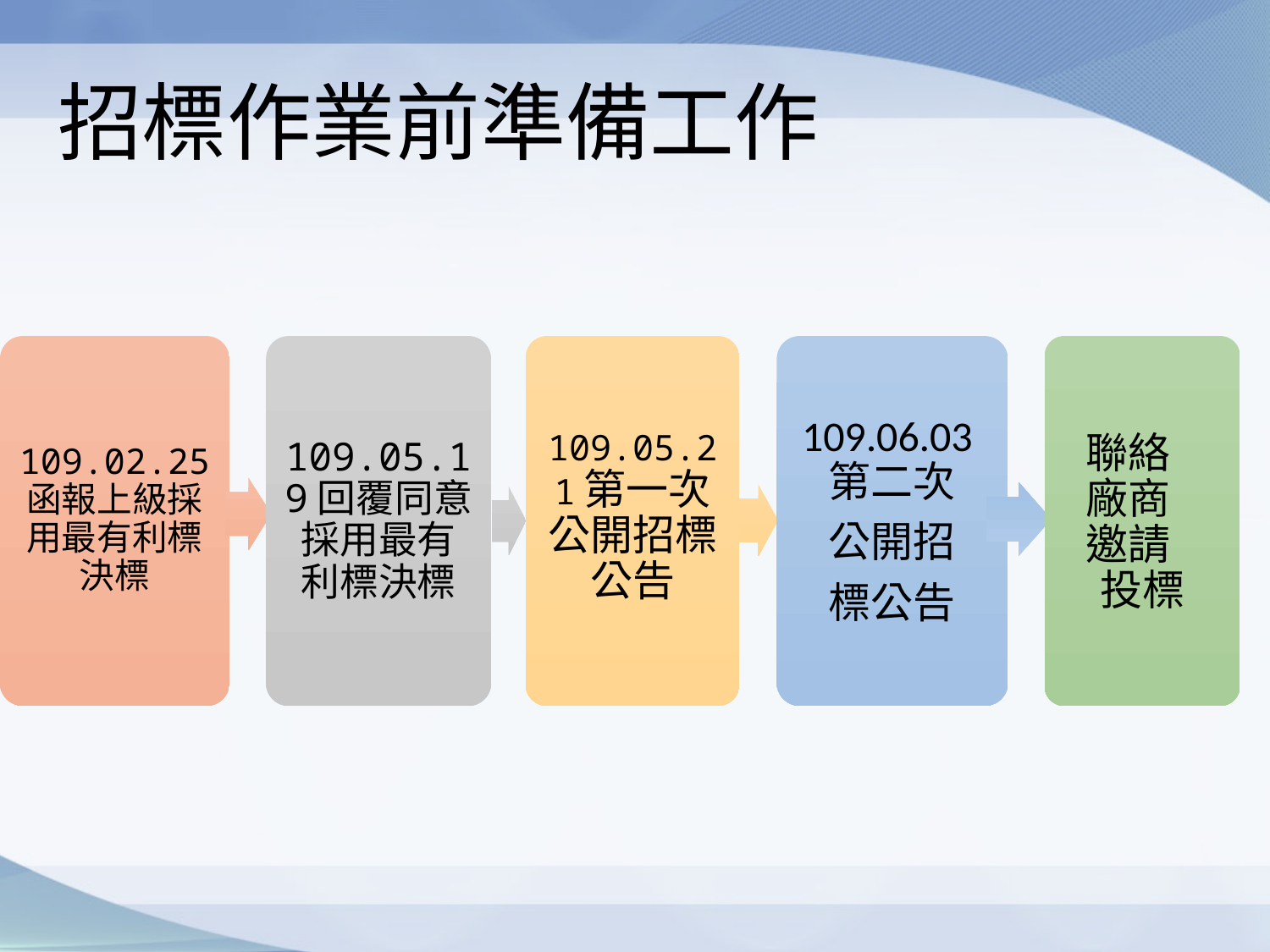

# 招標作業前準備工作

109.02.25函報上級採用最有利標決標

109.05.19回覆同意採用最有利標決標

109.05.21第一次公開招標公告

109.06.03第二次
公開招
標公告

聯絡    廠商    邀請    投標